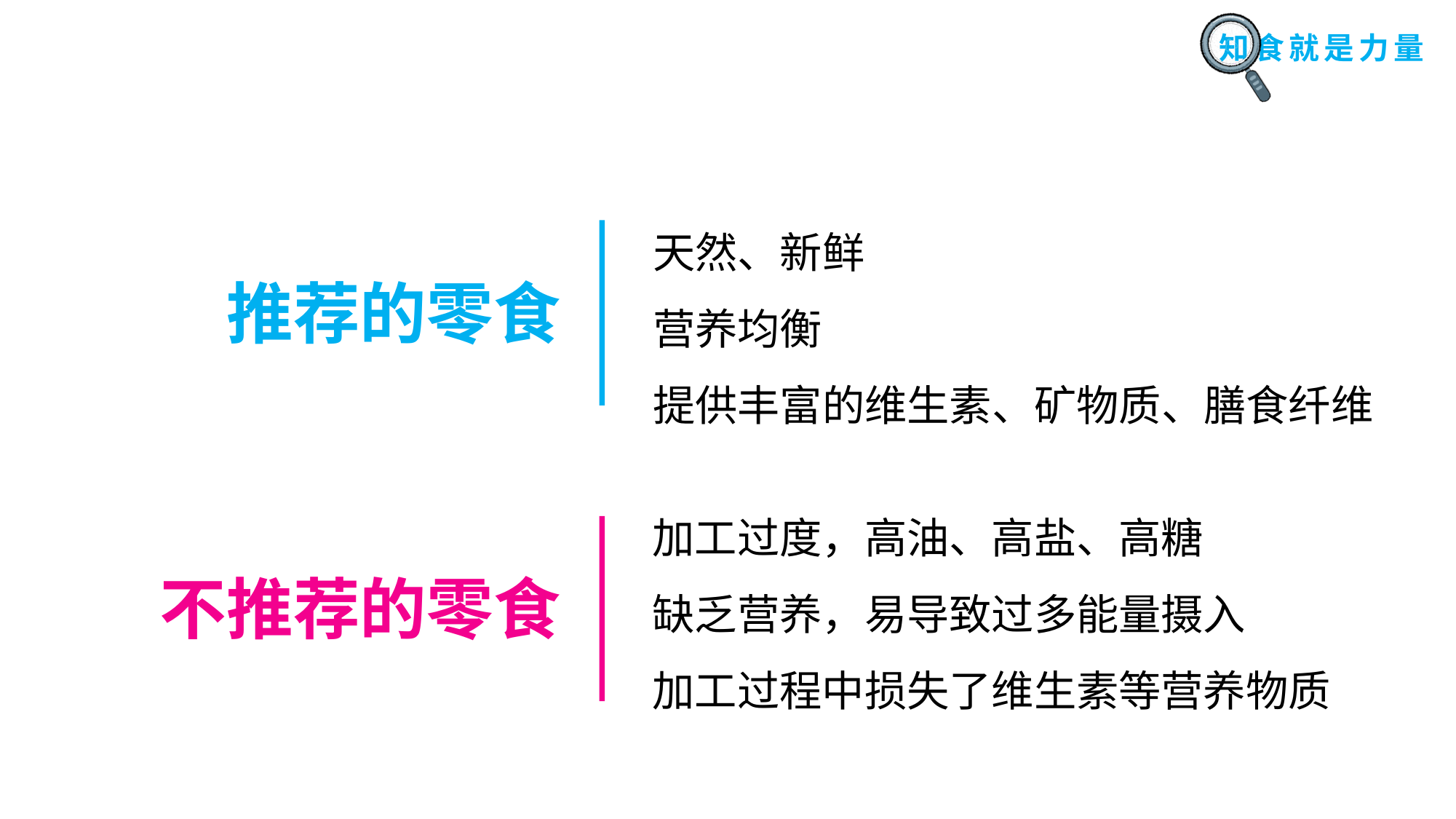

天然、新鲜
营养均衡
提供丰富的维生素、矿物质、膳食纤维

推荐的零食
加工过度，高油、高盐、高糖
缺乏营养，易导致过多能量摄入
加工过程中损失了维生素等营养物质

不推荐的零食